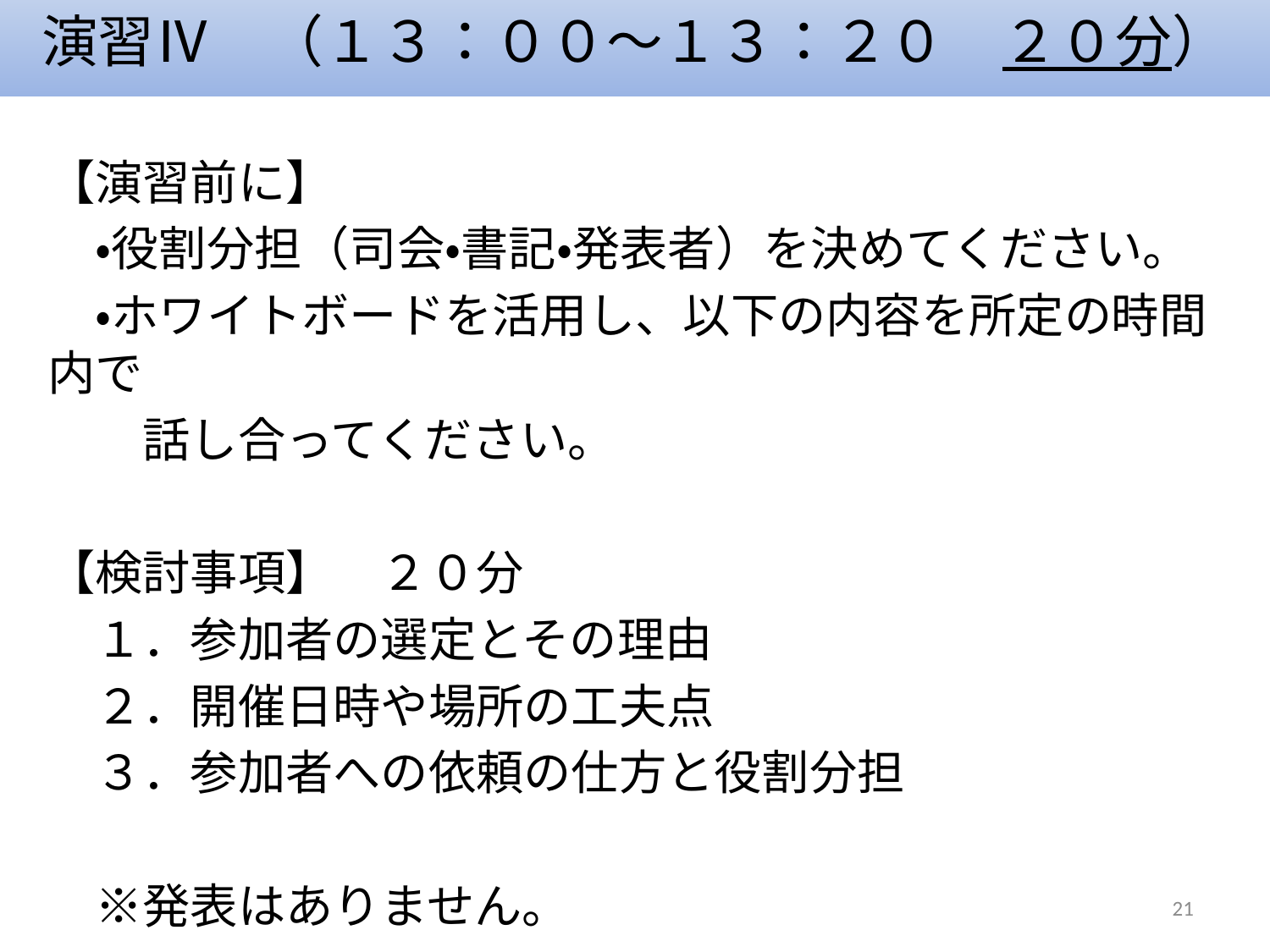

演習Ⅳ　（１３：００～１３：２０　２０分）
【演習前に】
　・役割分担（司会・書記・発表者）を決めてください。
　・ホワイトボードを活用し、以下の内容を所定の時間内で
　　話し合ってください。

【検討事項】　２０分
　１．参加者の選定とその理由
　２．開催日時や場所の工夫点
　３．参加者への依頼の仕方と役割分担

　※発表はありません。
21